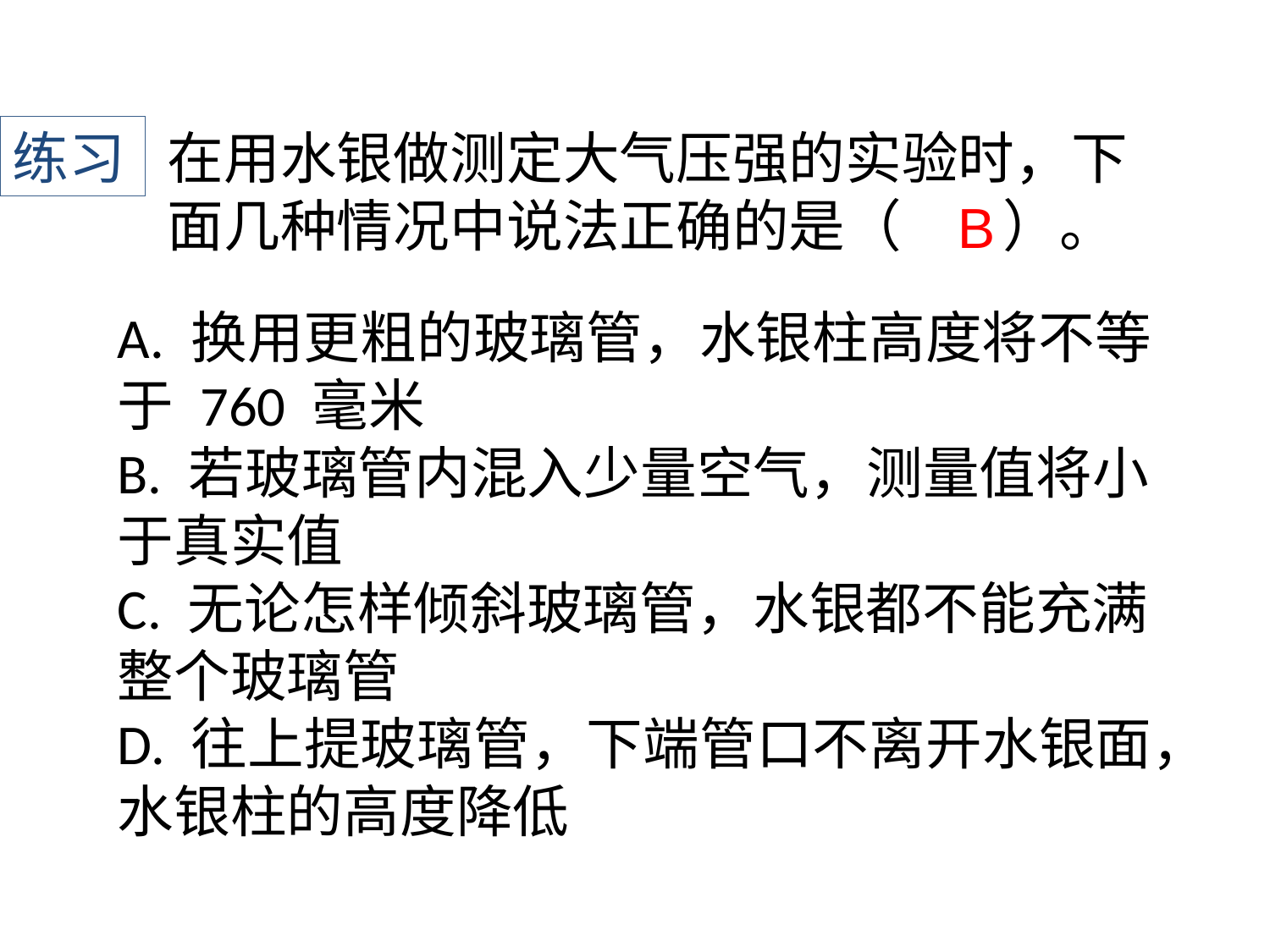

练习
在用水银做测定大气压强的实验时，下面几种情况中说法正确的是（        ）。
B
A. 换用更粗的玻璃管，水银柱高度将不等于 760 毫米
B. 若玻璃管内混入少量空气，测量值将小于真实值
C. 无论怎样倾斜玻璃管，水银都不能充满整个玻璃管
D. 往上提玻璃管，下端管口不离开水银面，水银柱的高度降低